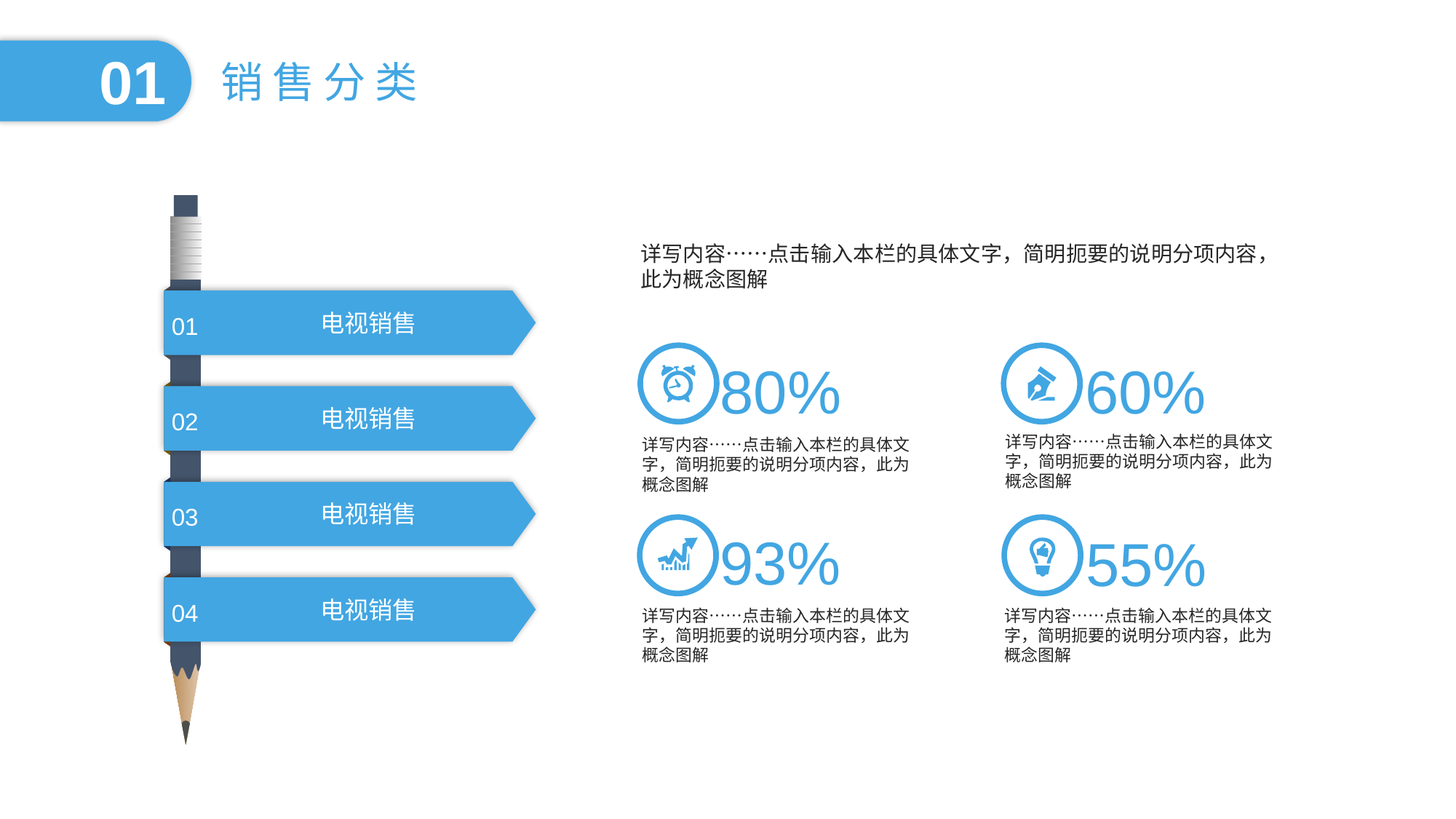

01

销售分类

01
电视销售

02
电视销售

03
电视销售

04
电视销售

详写内容……点击输入本栏的具体文字，简明扼要的说明分项内容，此为概念图解
80%
60%

详写内容……点击输入本栏的具体文字，简明扼要的说明分项内容，此为概念图解
详写内容……点击输入本栏的具体文字，简明扼要的说明分项内容，此为概念图解
93%
55%

详写内容……点击输入本栏的具体文字，简明扼要的说明分项内容，此为概念图解
详写内容……点击输入本栏的具体文字，简明扼要的说明分项内容，此为概念图解